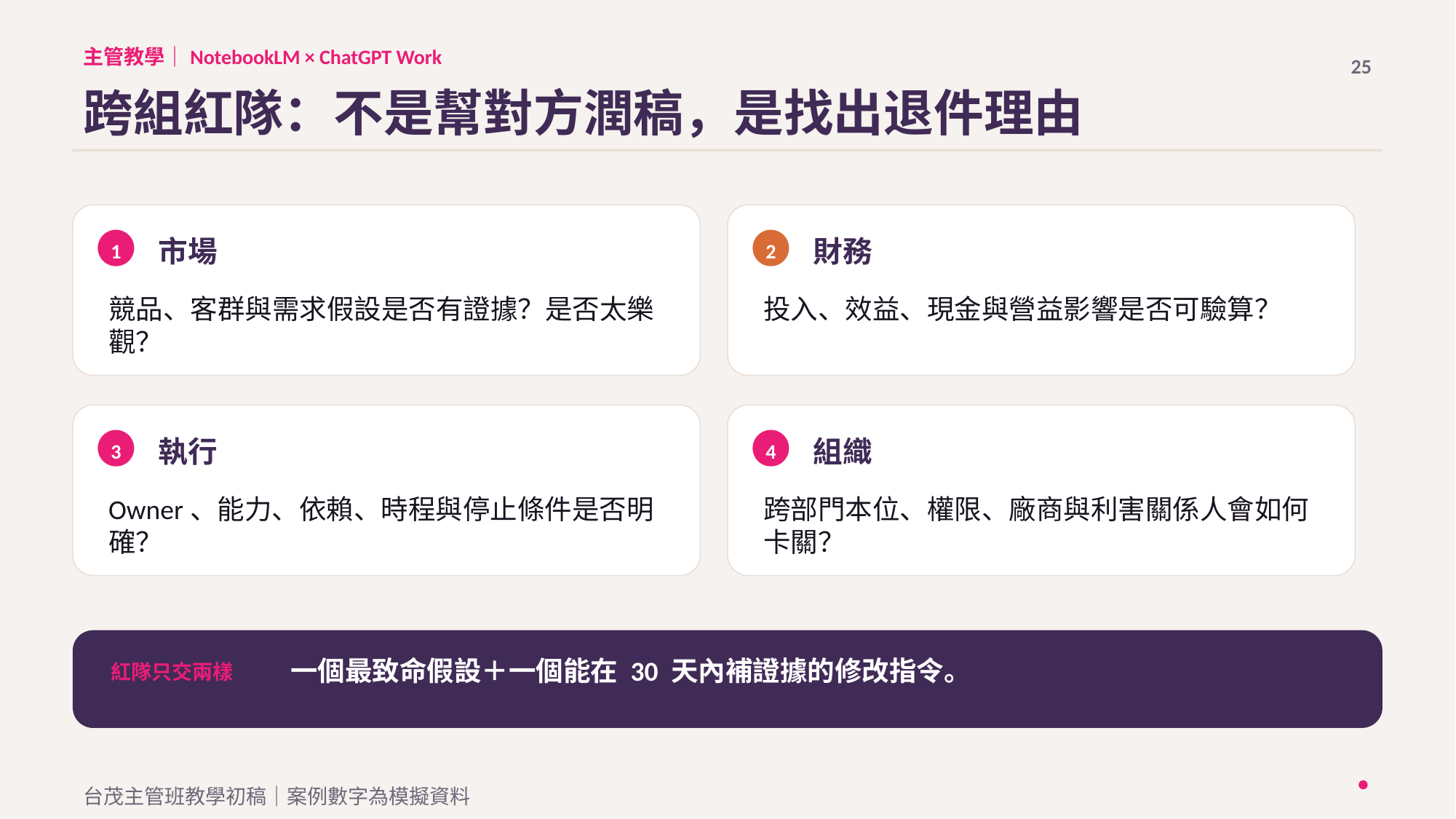

主管教學｜NotebookLM × ChatGPT Work
25
跨組紅隊：不是幫對方潤稿，是找出退件理由

市場
財務

1
2
競品、客群與需求假設是否有證據？是否太樂觀？
投入、效益、現金與營益影響是否可驗算？

執行
組織

3
4
Owner、能力、依賴、時程與停止條件是否明確？
跨部門本位、權限、廠商與利害關係人會如何卡關？

一個最致命假設＋一個能在 30 天內補證據的修改指令。
紅隊只交兩樣
台茂主管班教學初稿｜案例數字為模擬資料